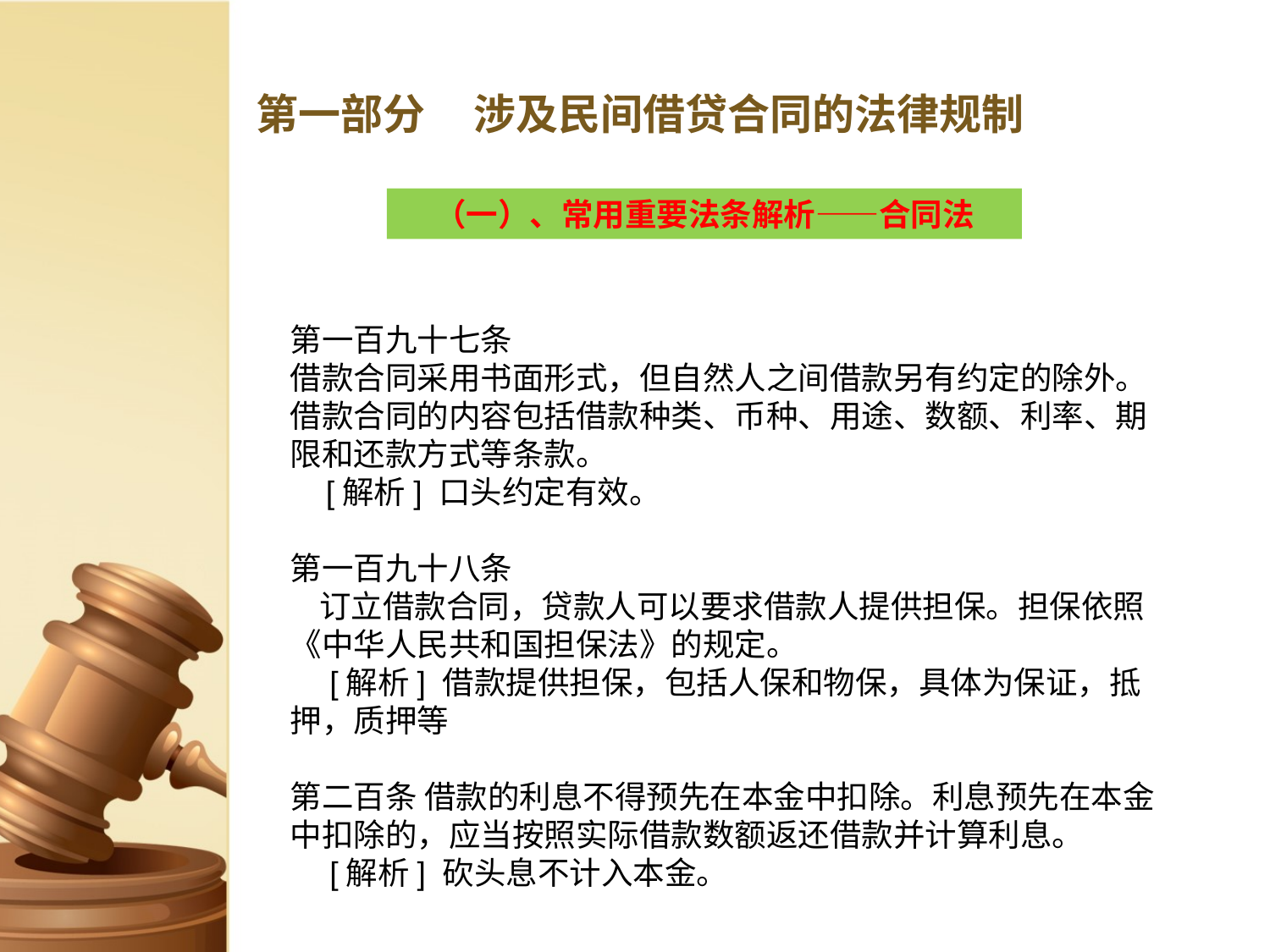

# 第一部分     涉及民间借贷合同的法律规制
（一）、常用重要法条解析——合同法
第一百九十七条
借款合同采用书面形式，但自然人之间借款另有约定的除外。
借款合同的内容包括借款种类、币种、用途、数额、利率、期限和还款方式等条款。
    [解析] 口头约定有效。

第一百九十八条
   订立借款合同，贷款人可以要求借款人提供担保。担保依照《中华人民共和国担保法》的规定。
　[解析] 借款提供担保，包括人保和物保，具体为保证，抵押，质押等

第二百条 借款的利息不得预先在本金中扣除。利息预先在本金中扣除的，应当按照实际借款数额返还借款并计算利息。
　[解析] 砍头息不计入本金。